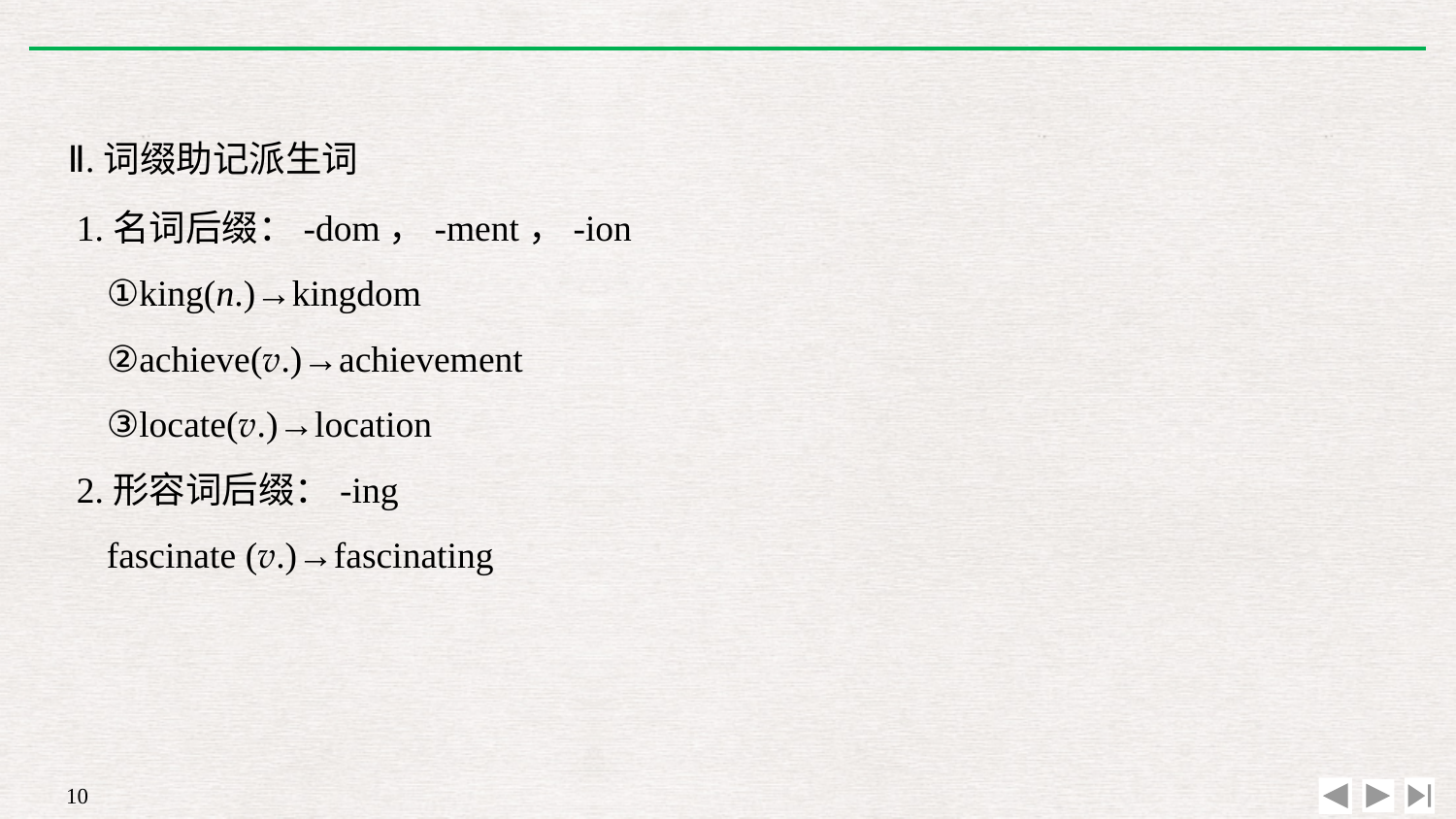

Ⅱ.词缀助记派生词
1.名词后缀：-dom，-ment，-ion
	①king(n.)→kingdom
	②achieve(v.)→achievement
	③locate(v.)→location
2.形容词后缀：-ing
	fascinate (v.)→fascinating